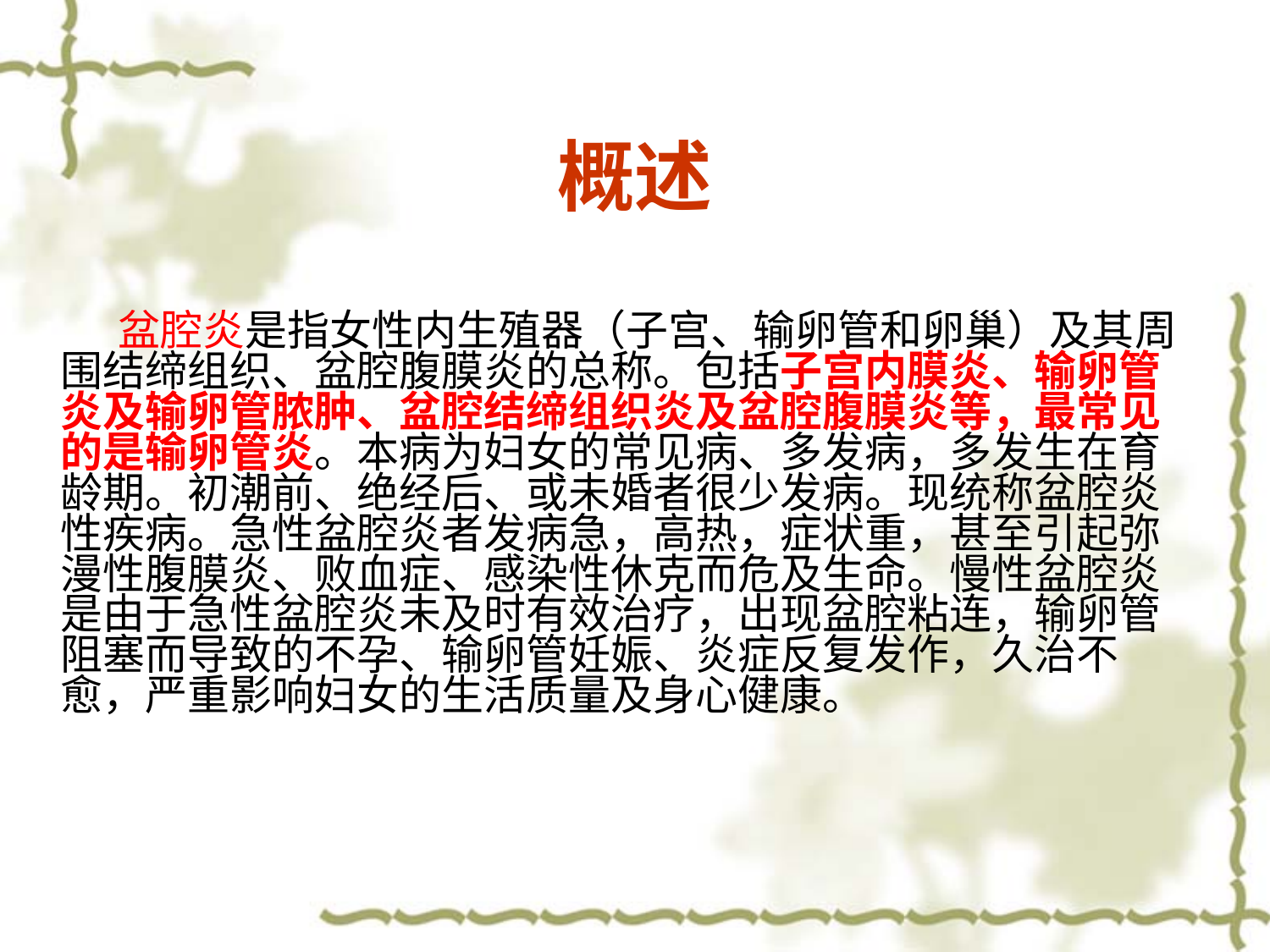

概述
          盆腔炎是指女性内生殖器（子宫、输卵管和卵巢）及其周围结缔组织、盆腔腹膜炎的总称。包括子宫内膜炎、输卵管炎及输卵管脓肿、盆腔结缔组织炎及盆腔腹膜炎等，最常见的是输卵管炎。本病为妇女的常见病、多发病，多发生在育龄期。初潮前、绝经后、或未婚者很少发病。现统称盆腔炎性疾病。急性盆腔炎者发病急，高热，症状重，甚至引起弥漫性腹膜炎、败血症、感染性休克而危及生命。慢性盆腔炎是由于急性盆腔炎未及时有效治疗，出现盆腔粘连，输卵管阻塞而导致的不孕、输卵管妊娠、炎症反复发作，久治不愈，严重影响妇女的生活质量及身心健康。